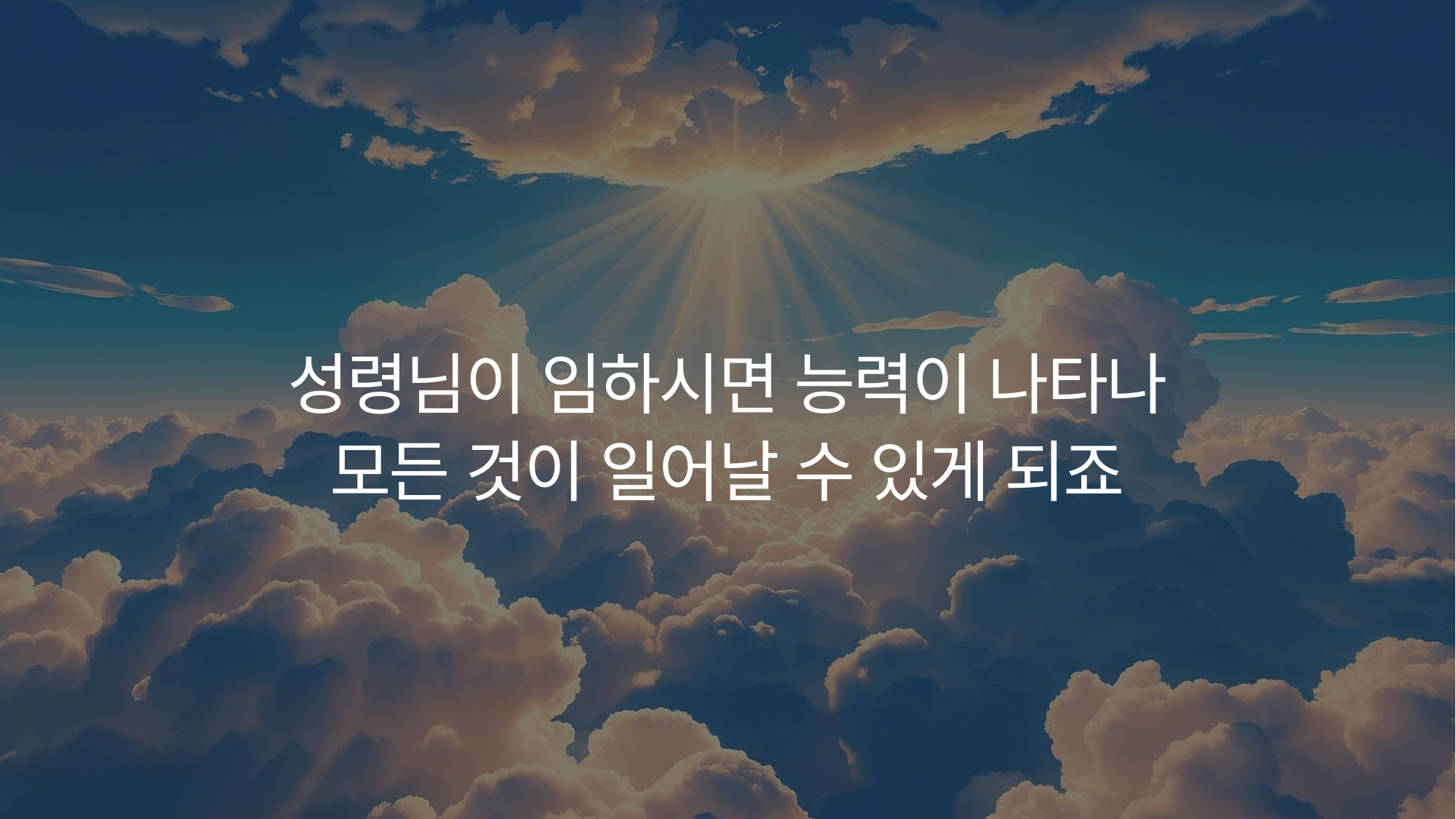

성령님이 임하시면 능력이 나타나
모든 것이 일어날 수 있게 되죠